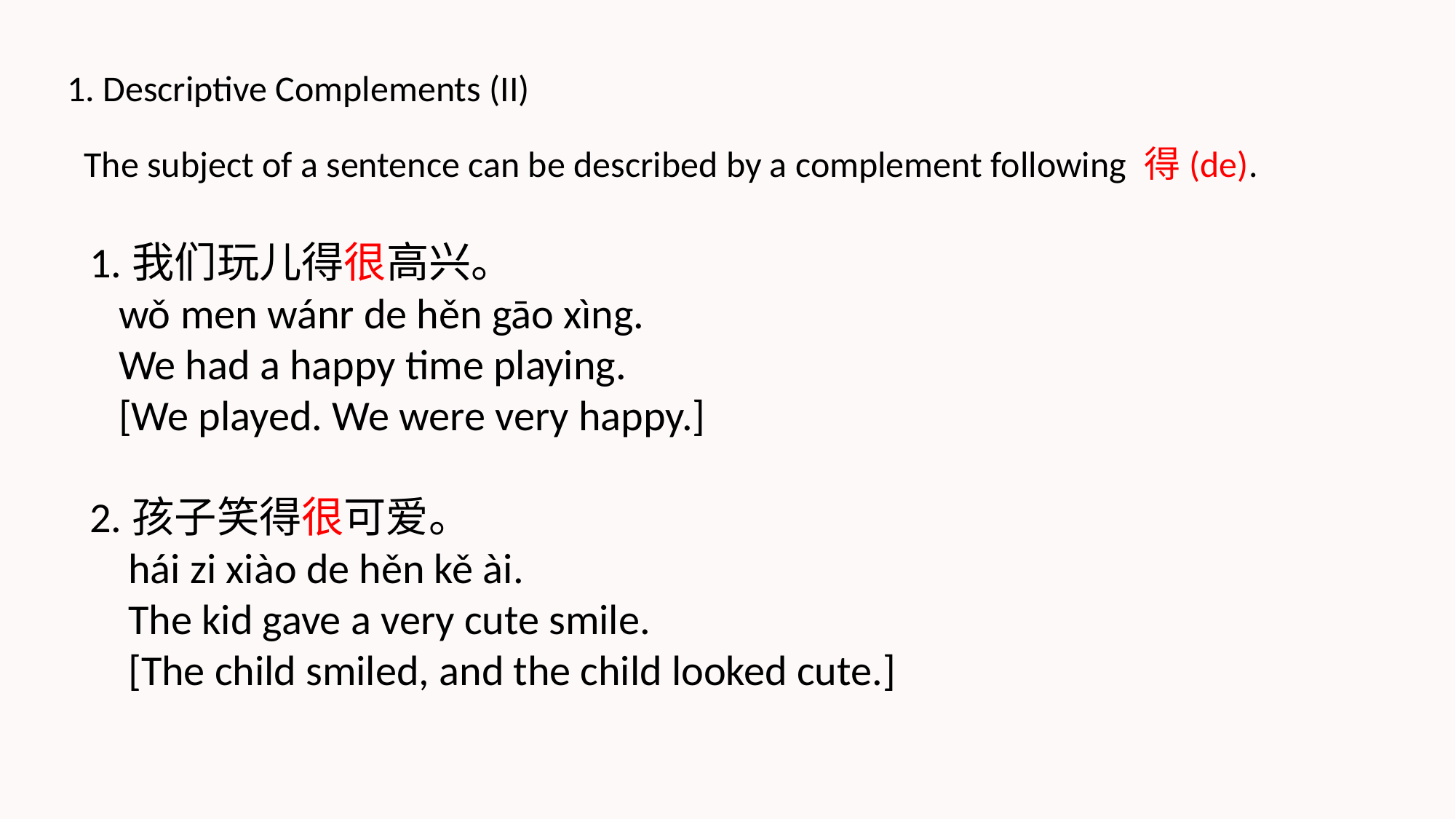

1. Descriptive Complements (II)
The subject of a sentence can be described by a complement following 得(de).
1.我们玩儿得很高兴。
   wǒ men wánr de hěn gāo xìng.
   We had a happy time playing.
   [We played. We were very happy.]

2.孩子笑得很可爱。
    hái zi xiào de hěn kě ài.
    The kid gave a very cute smile.
    [The child smiled, and the child looked cute.]